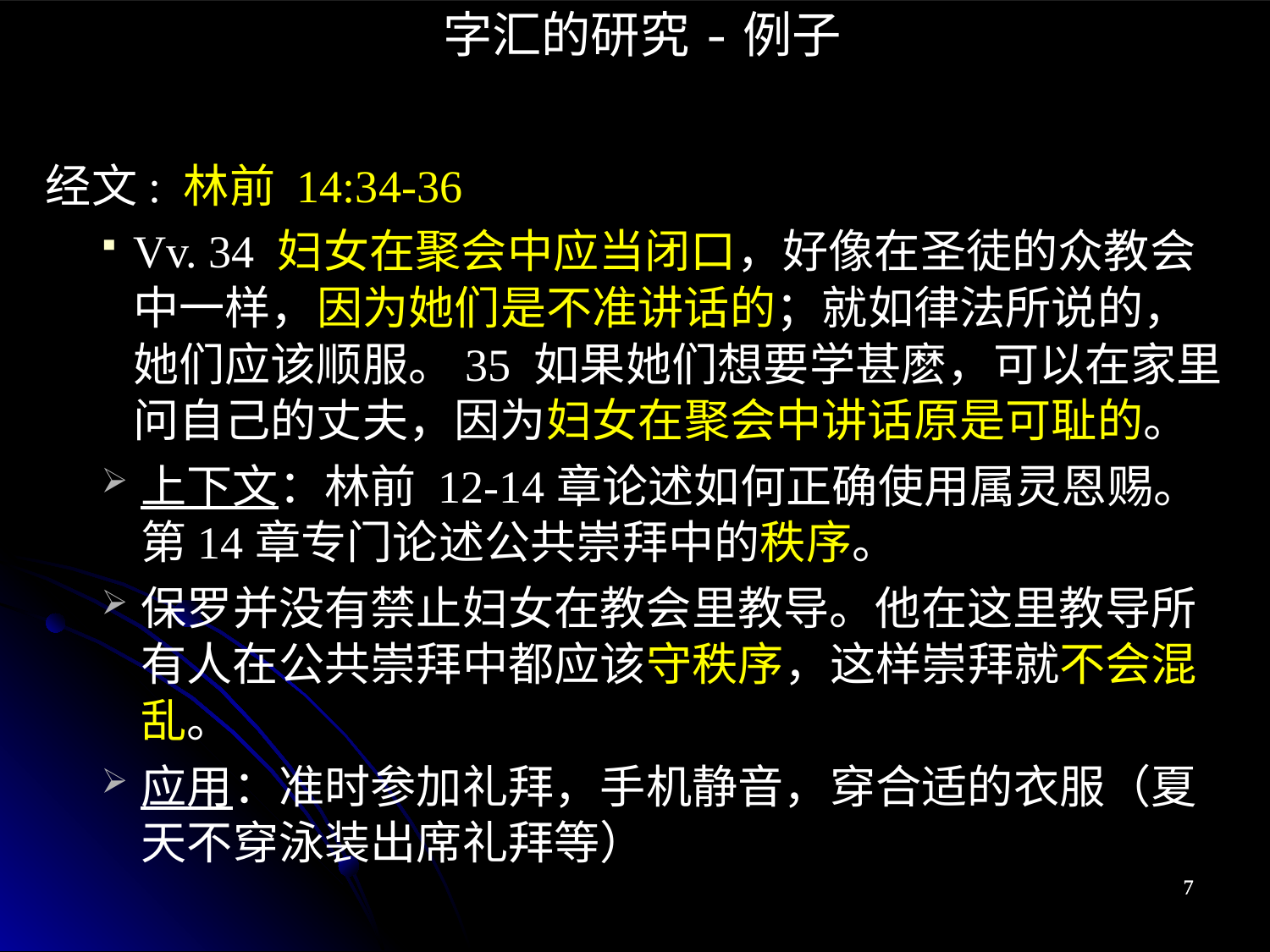

字汇的研究-例子
经文: 林前 14:34-36
Vv. 34 妇女在聚会中应当闭口，好像在圣徒的众教会中一样，因为她们是不准讲话的；就如律法所说的，她们应该顺服。35 如果她们想要学甚麽，可以在家里问自己的丈夫，因为妇女在聚会中讲话原是可耻的。
上下文：林前 12-14章论述如何正确使用属灵恩赐。第14章专门论述公共崇拜中的秩序。
保罗并没有禁止妇女在教会里教导。他在这里教导所有人在公共崇拜中都应该守秩序，这样崇拜就不会混乱。
应用：准时参加礼拜，手机静音，穿合适的衣服（夏天不穿泳装出席礼拜等）
7
7